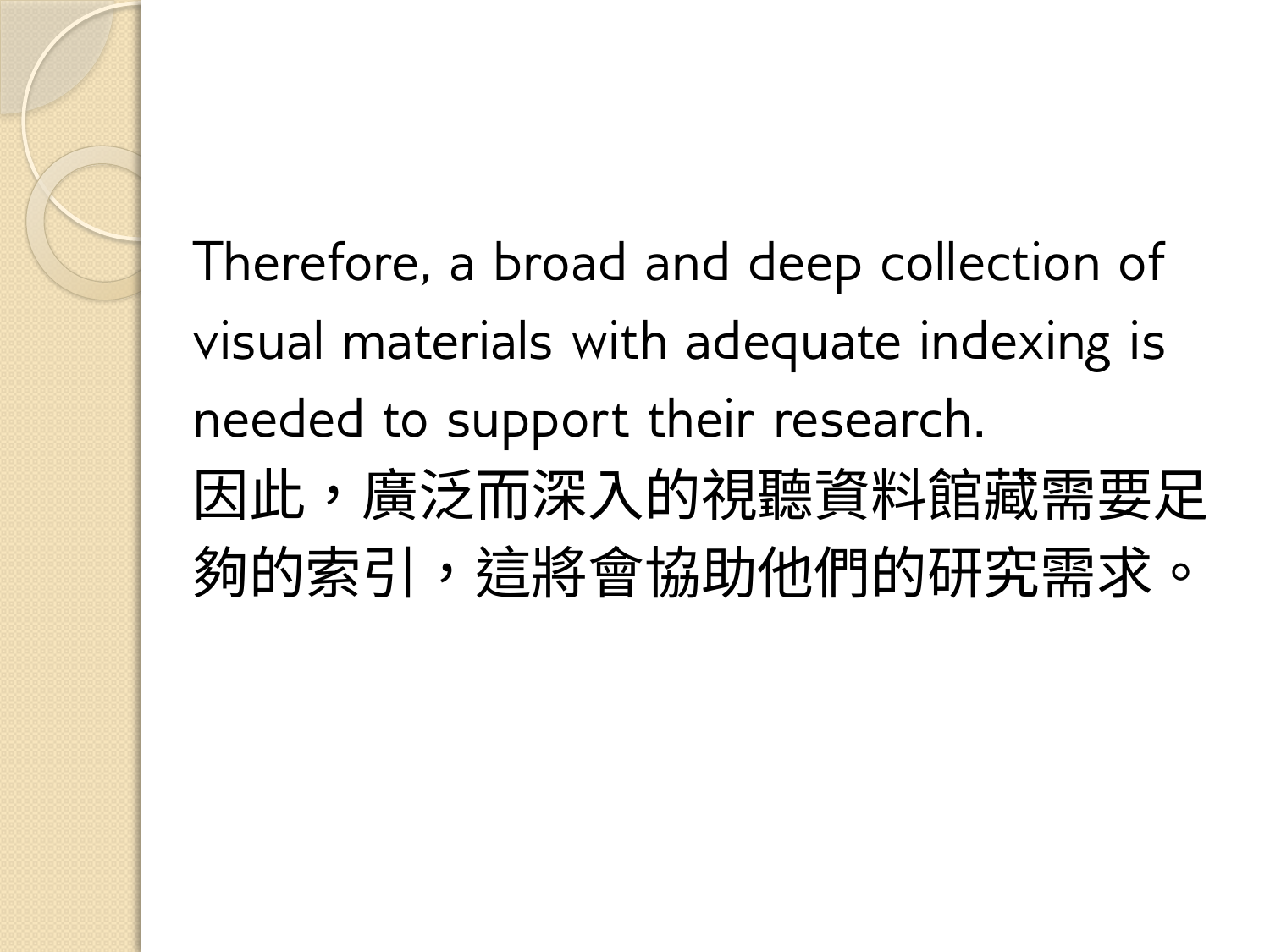

Therefore, a broad and deep collection of
visual materials with adequate indexing is
needed to support their research.
因此，廣泛而深入的視聽資料館藏需要足
夠的索引，這將會協助他們的研究需求。